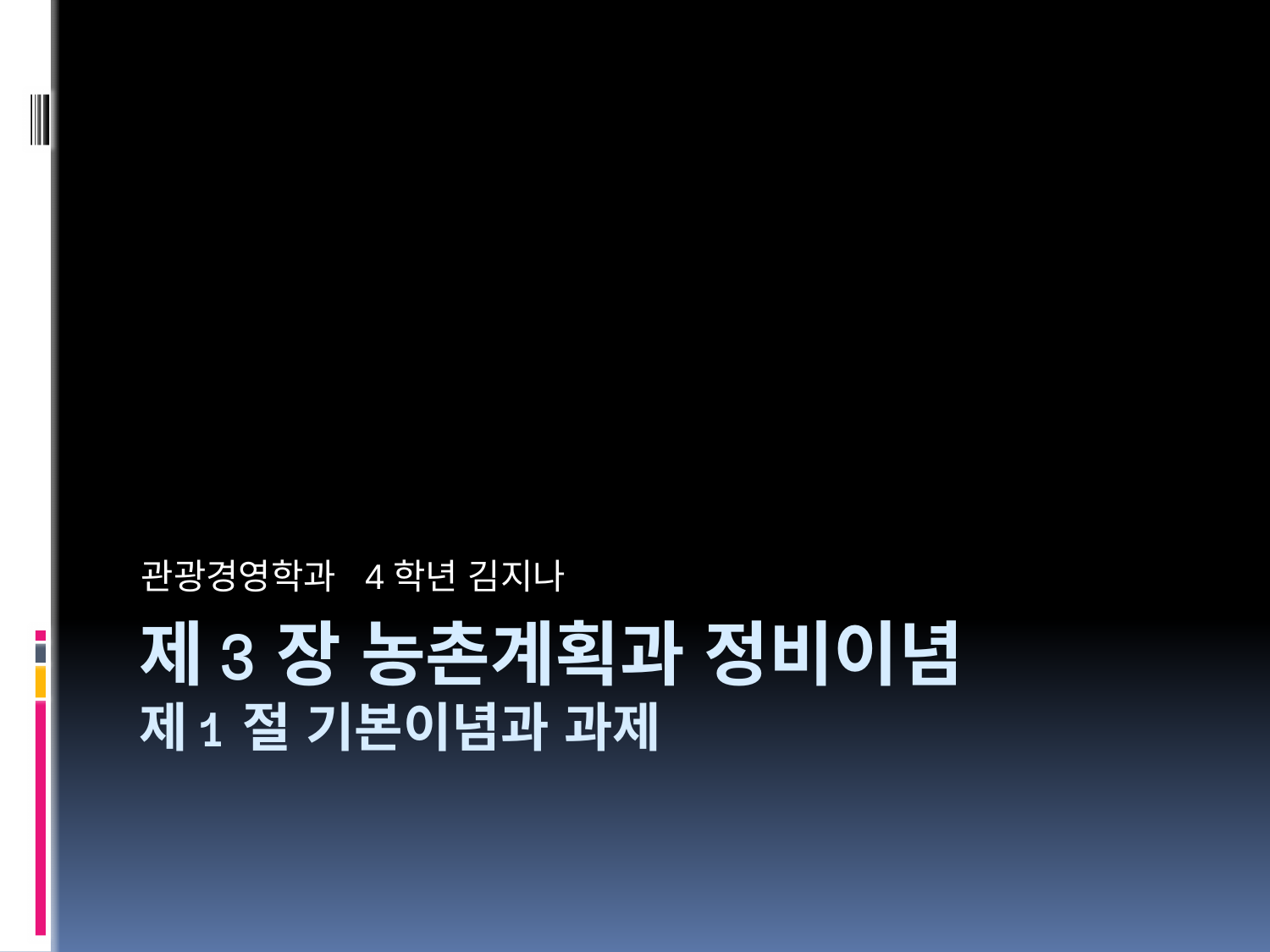

관광경영학과  4학년 김지나
# 제3장 농촌계획과 정비이념 제1절 기본이념과 과제